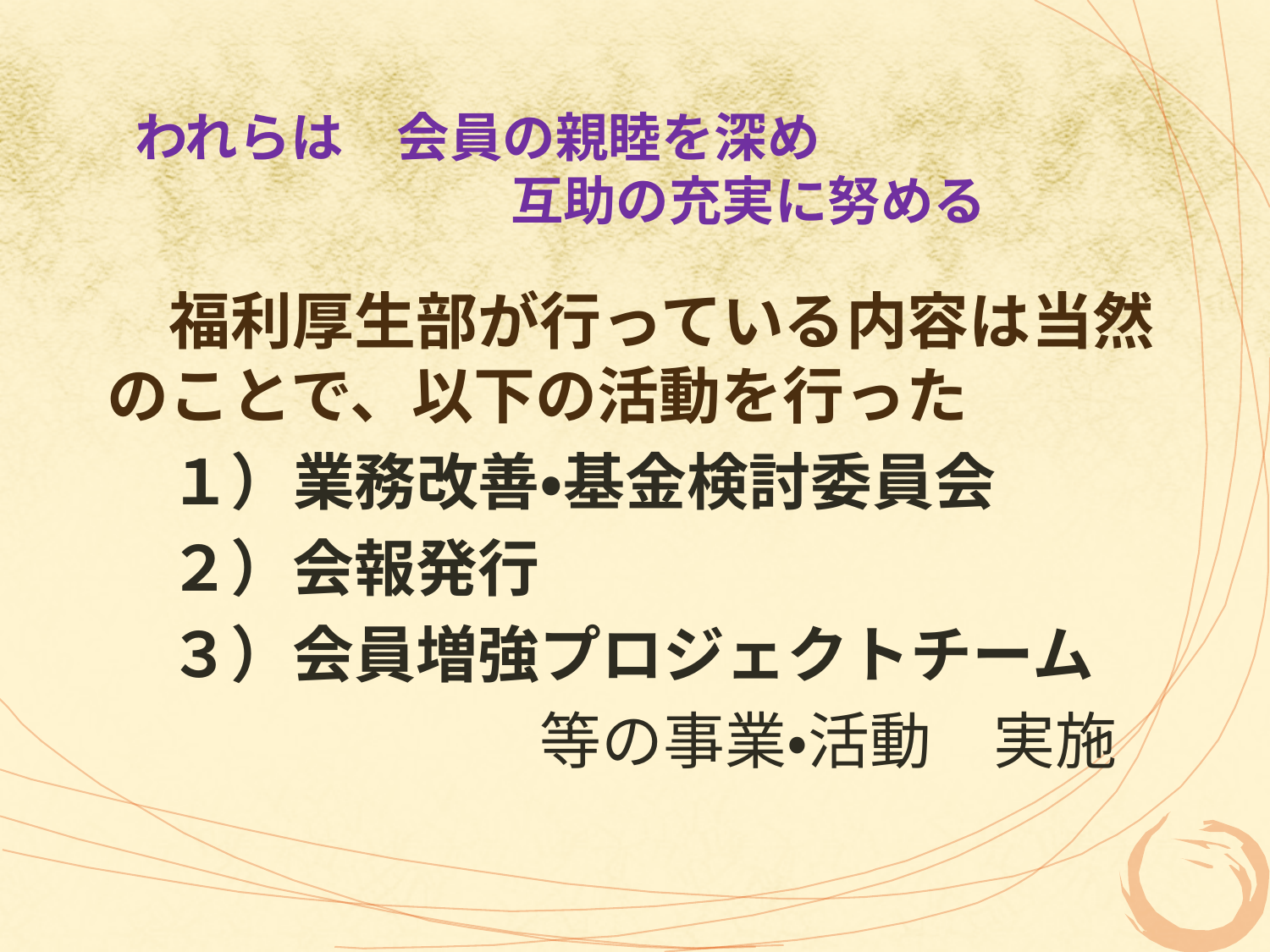

# われらは　会員の親睦を深め 　　　　　　　　互助の充実に努める
　福利厚生部が行っている内容は当然のことで、以下の活動を行った
　１）業務改善・基金検討委員会
　２）会報発行
　３）会員増強プロジェクトチーム
　　　　　　　等の事業・活動　実施